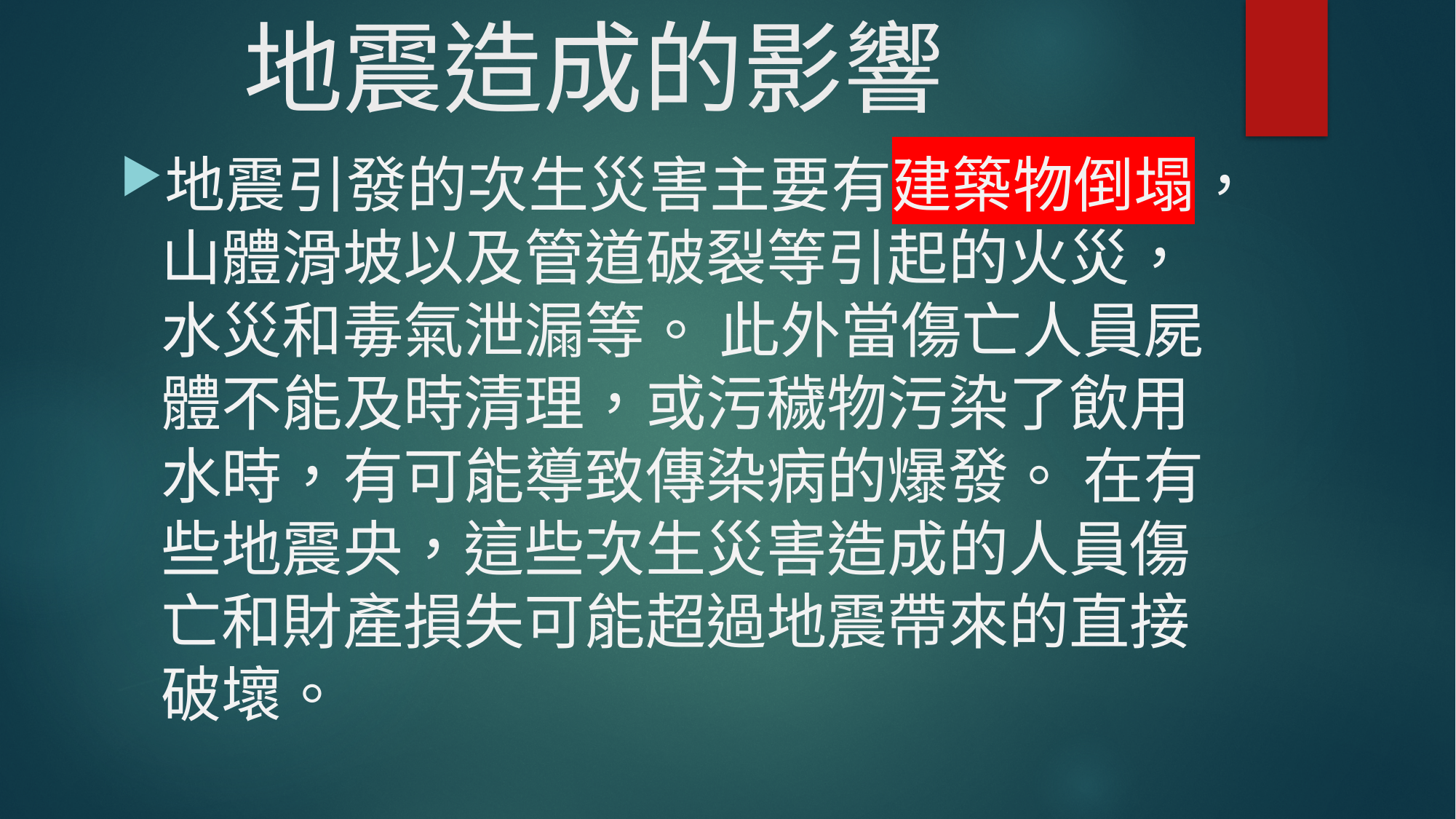

# 地震造成的影響
地震引發的次生災害主要有建築物倒塌，山體滑坡以及管道破裂等引起的火災，水災和毒氣泄漏等。 此外當傷亡人員屍體不能及時清理，或污穢物污染了飲用水時，有可能導致傳染病的爆發。 在有些地震央，這些次生災害造成的人員傷亡和財產損失可能超過地震帶來的直接破壞。